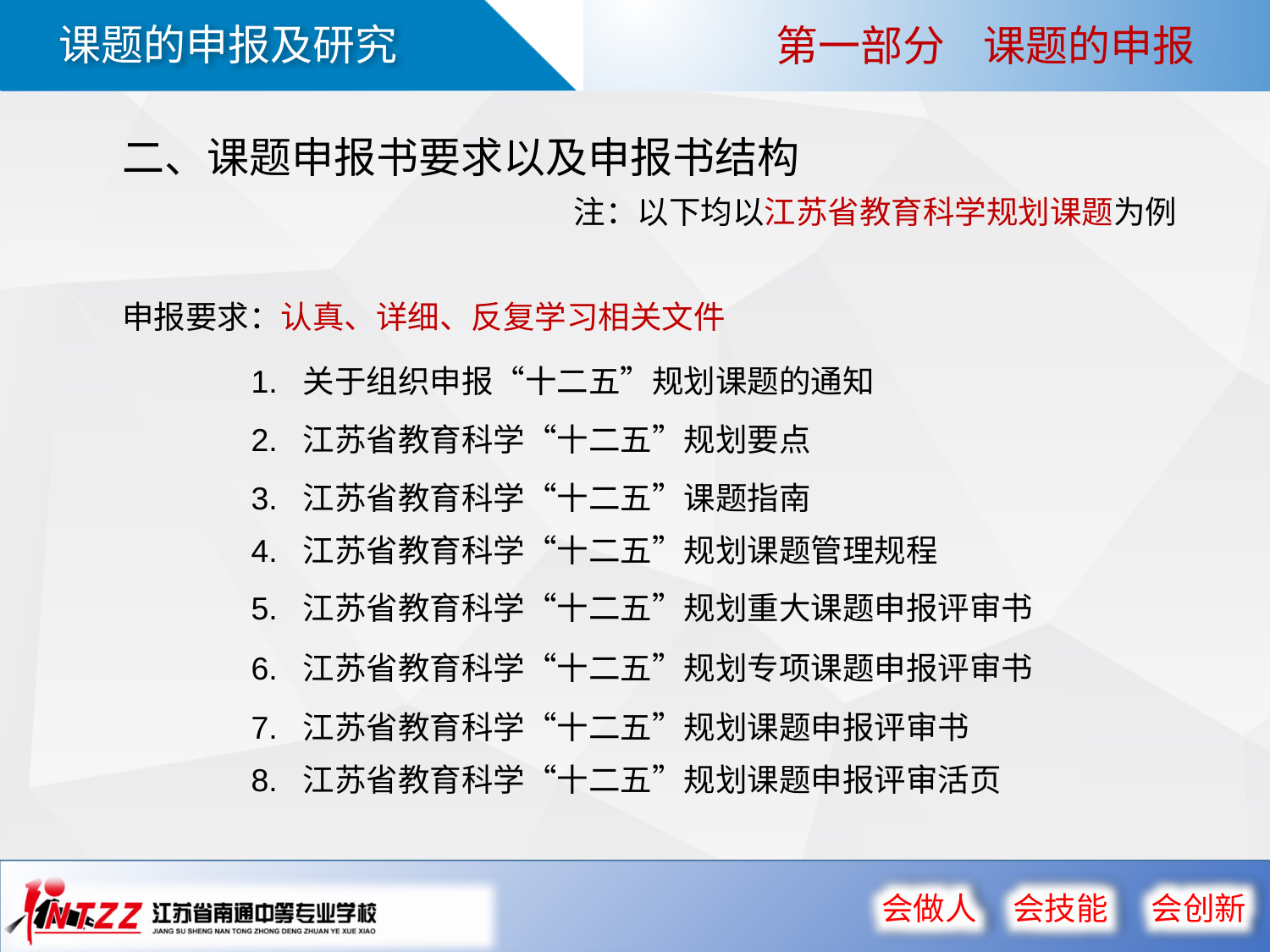

第一部分    课题的申报
二、课题申报书要求以及申报书结构
注：以下均以江苏省教育科学规划课题为例
申报要求：认真、详细、反复学习相关文件
1.  关于组织申报“十二五”规划课题的通知
2.  江苏省教育科学“十二五”规划要点
3.  江苏省教育科学“十二五”课题指南
4.  江苏省教育科学“十二五”规划课题管理规程
5.  江苏省教育科学“十二五”规划重大课题申报评审书
6.  江苏省教育科学“十二五”规划专项课题申报评审书
7.  江苏省教育科学“十二五”规划课题申报评审书
8.  江苏省教育科学“十二五”规划课题申报评审活页